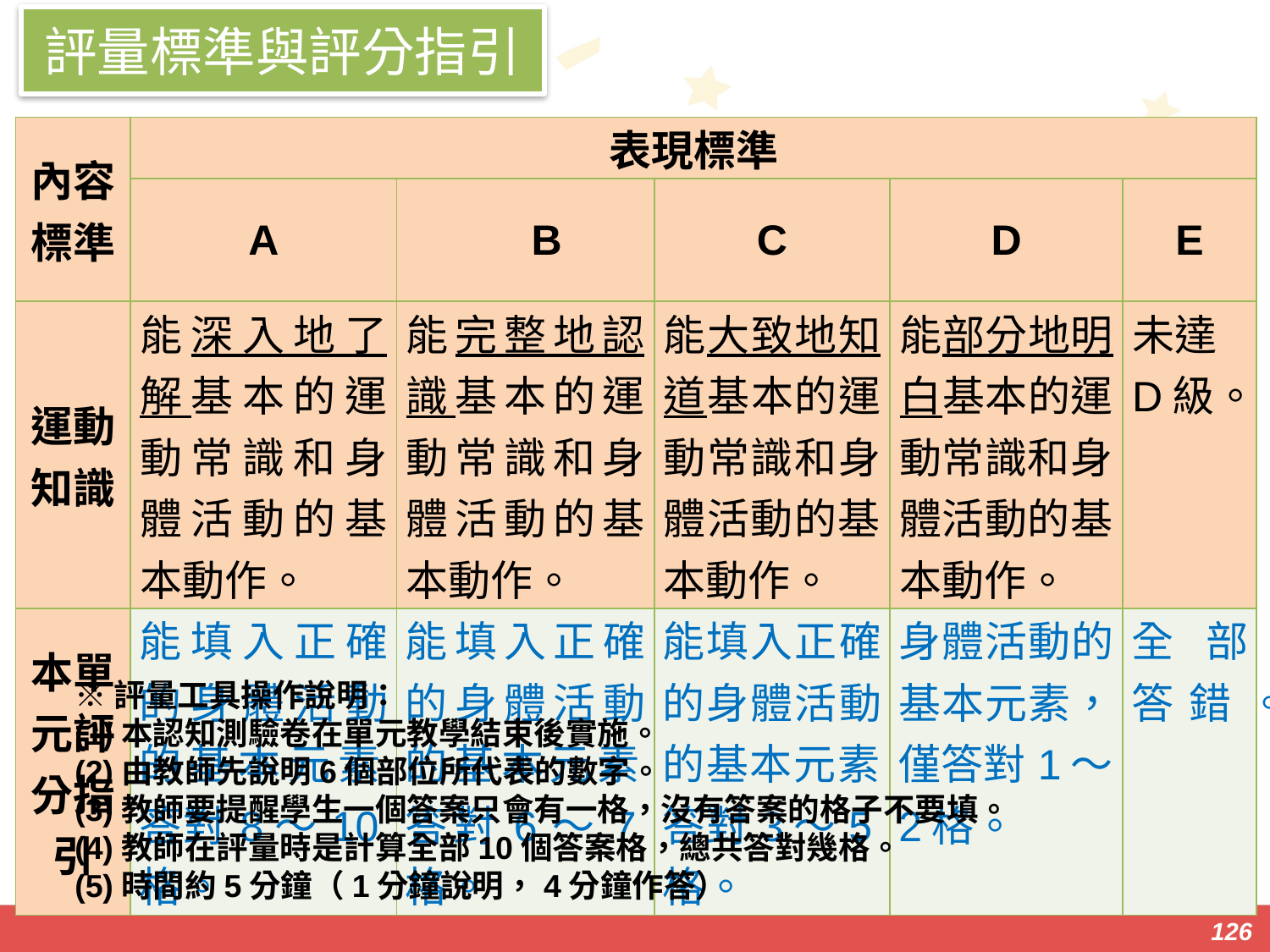

評量標準與評分指引
| 內容標準 | 表現標準 |  |  |  |  |
| --- | --- | --- | --- | --- | --- |
|  | A | B | C | D | E |
| 運動知識 | 能深入地了解基本的運動常識和身體活動的基本動作。 | 能完整地認識基本的運動常識和身體活動的基本動作。 | 能大致地知道基本的運動常識和身體活動的基本動作。 | 能部分地明白基本的運動常識和身體活動的基本動作。 | 未達D級。 |
| 本單元評分指引 | 能填入正確的身體活動的基本元素，答對8～10格。 | 能填入正確的身體活動的基本元素，答對6～7格。 | 能填入正確的身體活動的基本元素，答對3～5格。 | 身體活動的基本元素，僅答對1～2格。 | 全部答錯。 |
※評量工具操作說明：
(1)本認知測驗卷在單元教學結束後實施。
(2)由教師先說明6個部位所代表的數字。
(3)教師要提醒學生一個答案只會有一格，沒有答案的格子不要填。
(4)教師在評量時是計算全部10個答案格，總共答對幾格。
(5)時間約5分鐘（1分鐘說明，4分鐘作答）
126